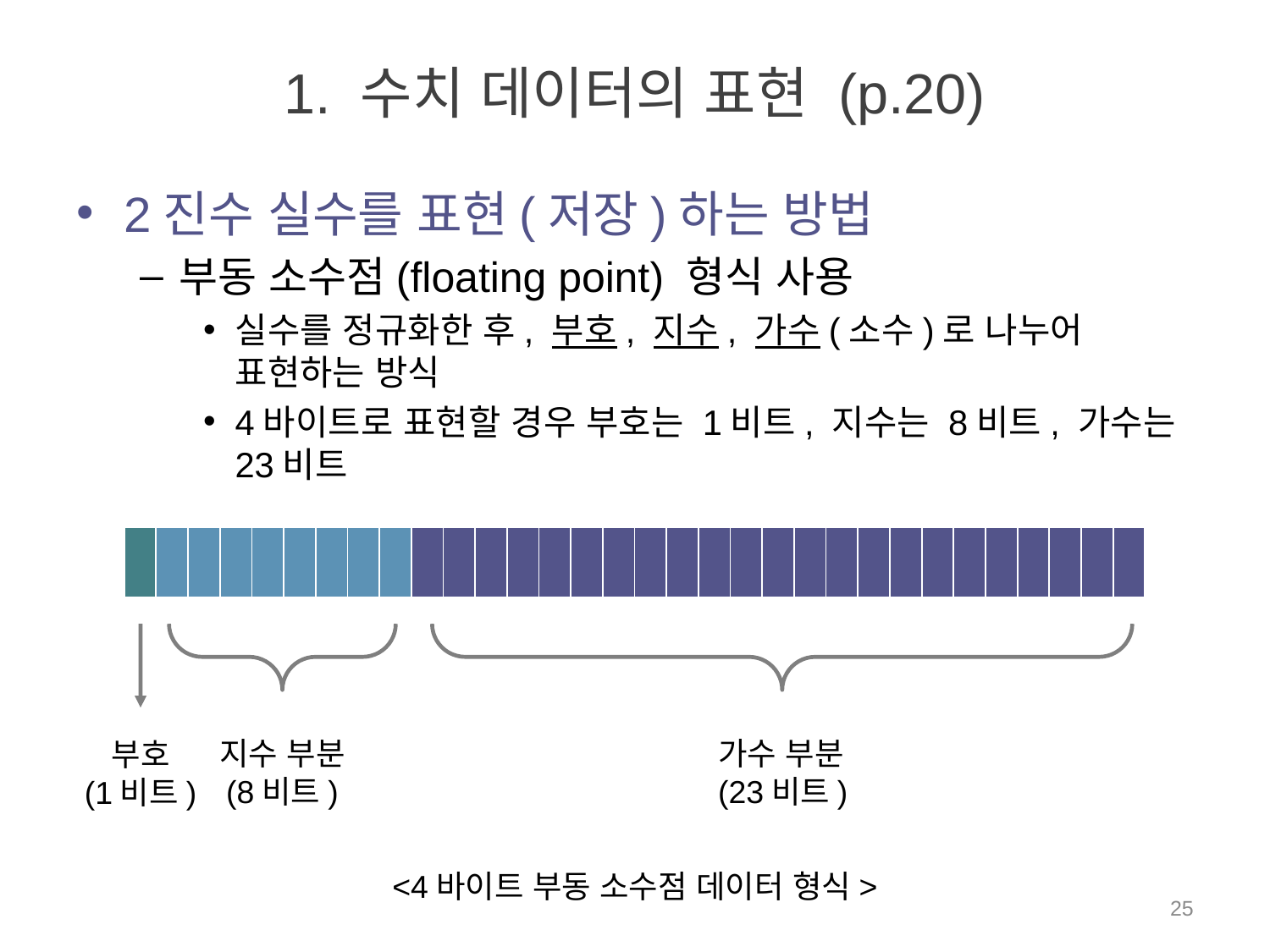

# 1. 수치 데이터의 표현 (p.20)
2진수 실수를 표현(저장)하는 방법
부동 소수점(floating point) 형식 사용
실수를 정규화한 후, 부호, 지수, 가수(소수)로 나누어 표현하는 방식
4바이트로 표현할 경우 부호는 1비트, 지수는 8비트, 가수는 23비트

|  |  |  |  |  |  |  |  |  |  |  |  |  |  |  |  |  |  |  |  |  |  |  |  |  |  |  |  |  |  |  |  |
| --- | --- | --- | --- | --- | --- | --- | --- | --- | --- | --- | --- | --- | --- | --- | --- | --- | --- | --- | --- | --- | --- | --- | --- | --- | --- | --- | --- | --- | --- | --- | --- |

지수 부분
(8비트)
가수 부분
(23비트)
부호
(1비트)
<4바이트 부동 소수점 데이터 형식>
25